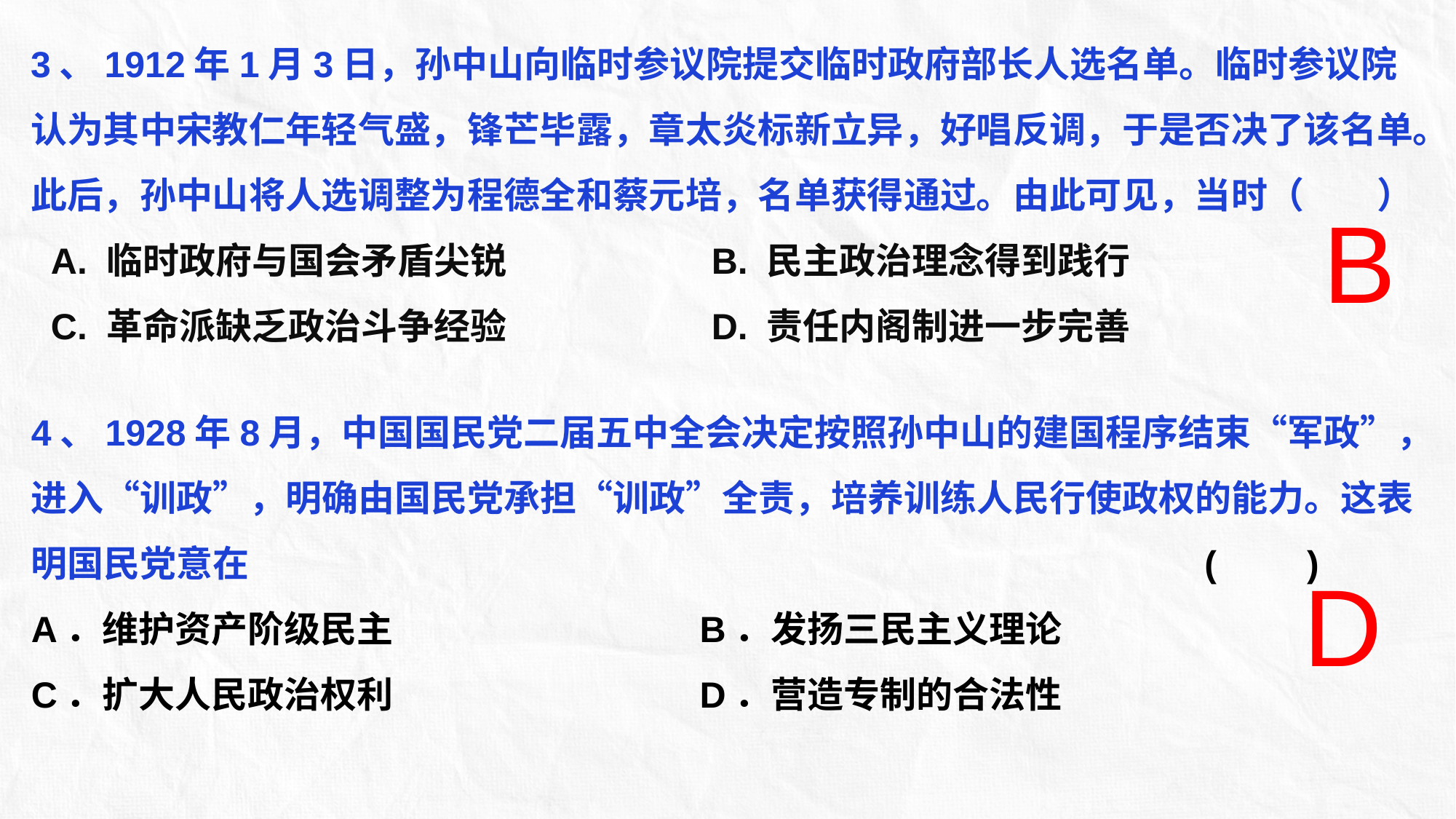

3、1912年1月3日，孙中山向临时参议院提交临时政府部长人选名单。临时参议院认为其中宋教仁年轻气盛，锋芒毕露，章太炎标新立异，好唱反调，于是否决了该名单。此后，孙中山将人选调整为程德全和蔡元培，名单获得通过。由此可见，当时（　　）
  A. 临时政府与国会矛盾尖锐                        B. 民主政治理念得到践行
  C. 革命派缺乏政治斗争经验                        D. 责任内阁制进一步完善
B
4、1928年8月，中国国民党二届五中全会决定按照孙中山的建国程序结束“军政”，进入“训政”，明确由国民党承担“训政”全责，培养训练人民行使政权的能力。这表明国民党意在		(　　)
A．维护资产阶级民主	B．发扬三民主义理论
C．扩大人民政治权利	D．营造专制的合法性
D